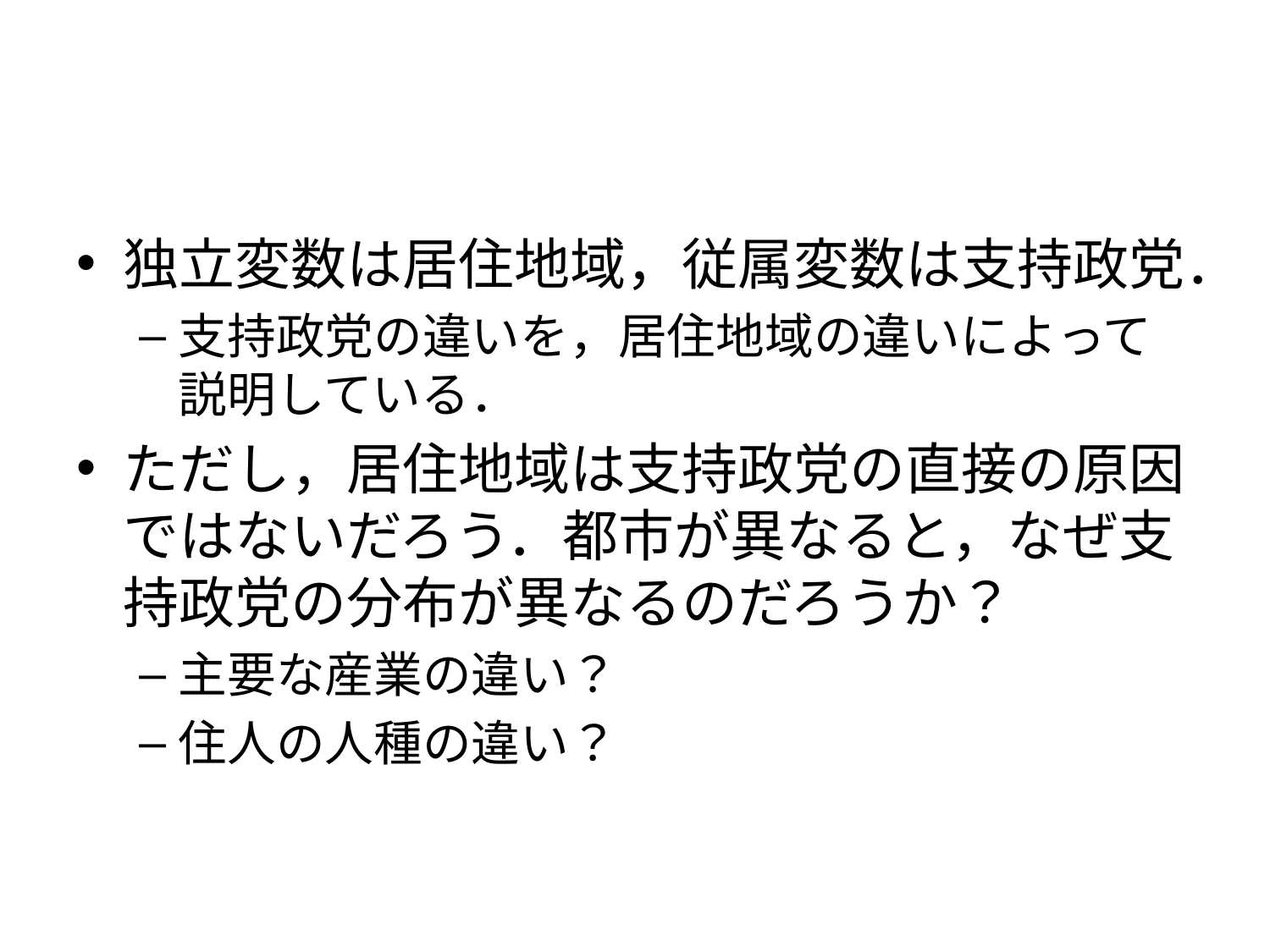

#
独立変数は居住地域，従属変数は支持政党．
支持政党の違いを，居住地域の違いによって説明している．
ただし，居住地域は支持政党の直接の原因ではないだろう．都市が異なると，なぜ支持政党の分布が異なるのだろうか？
主要な産業の違い？
住人の人種の違い？